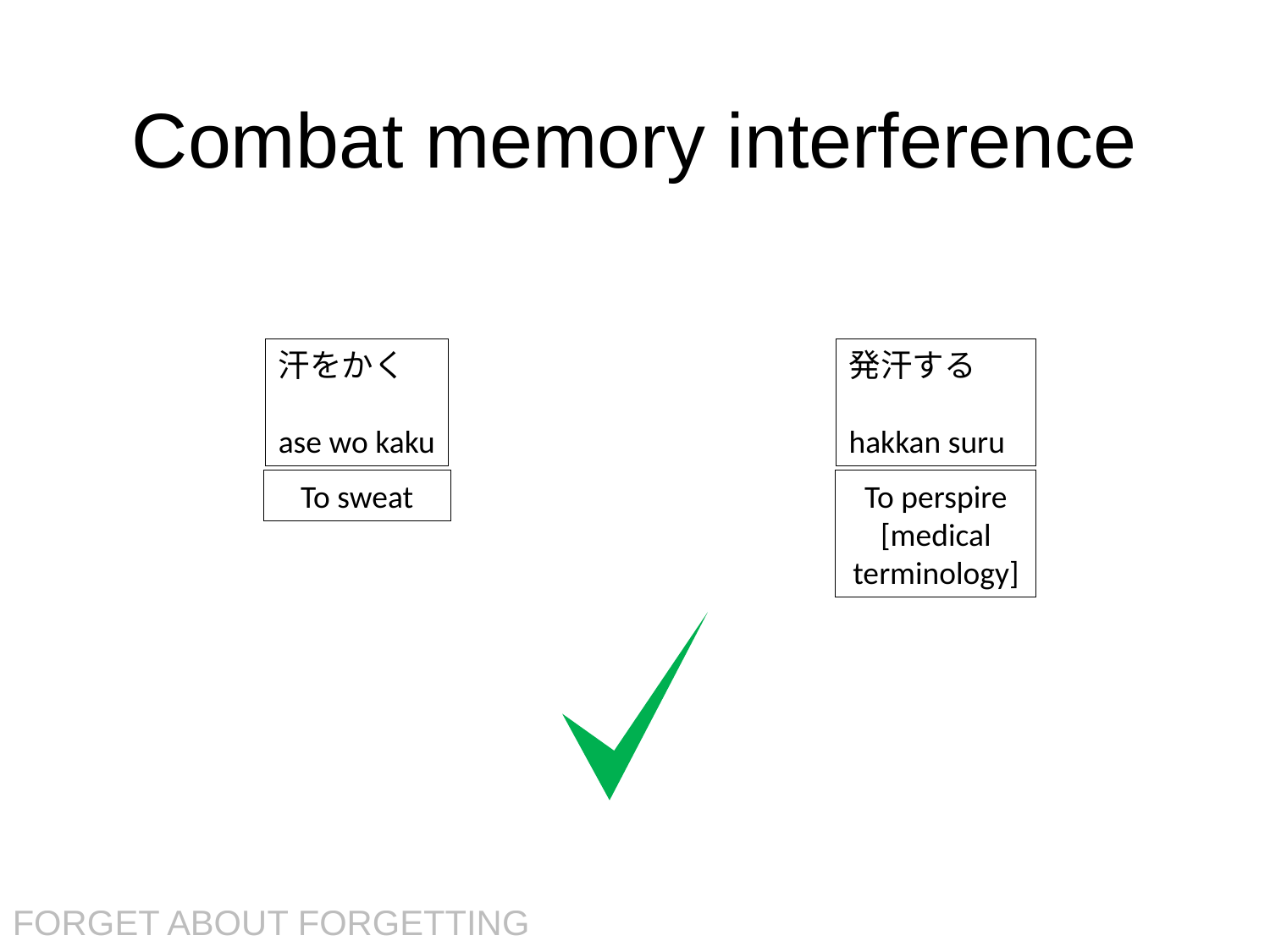

# Combat memory interference
汗をかく

ase wo kaku
発汗する

hakkan suru
To sweat
To perspire
[medical terminology]

FORGET ABOUT FORGETTING